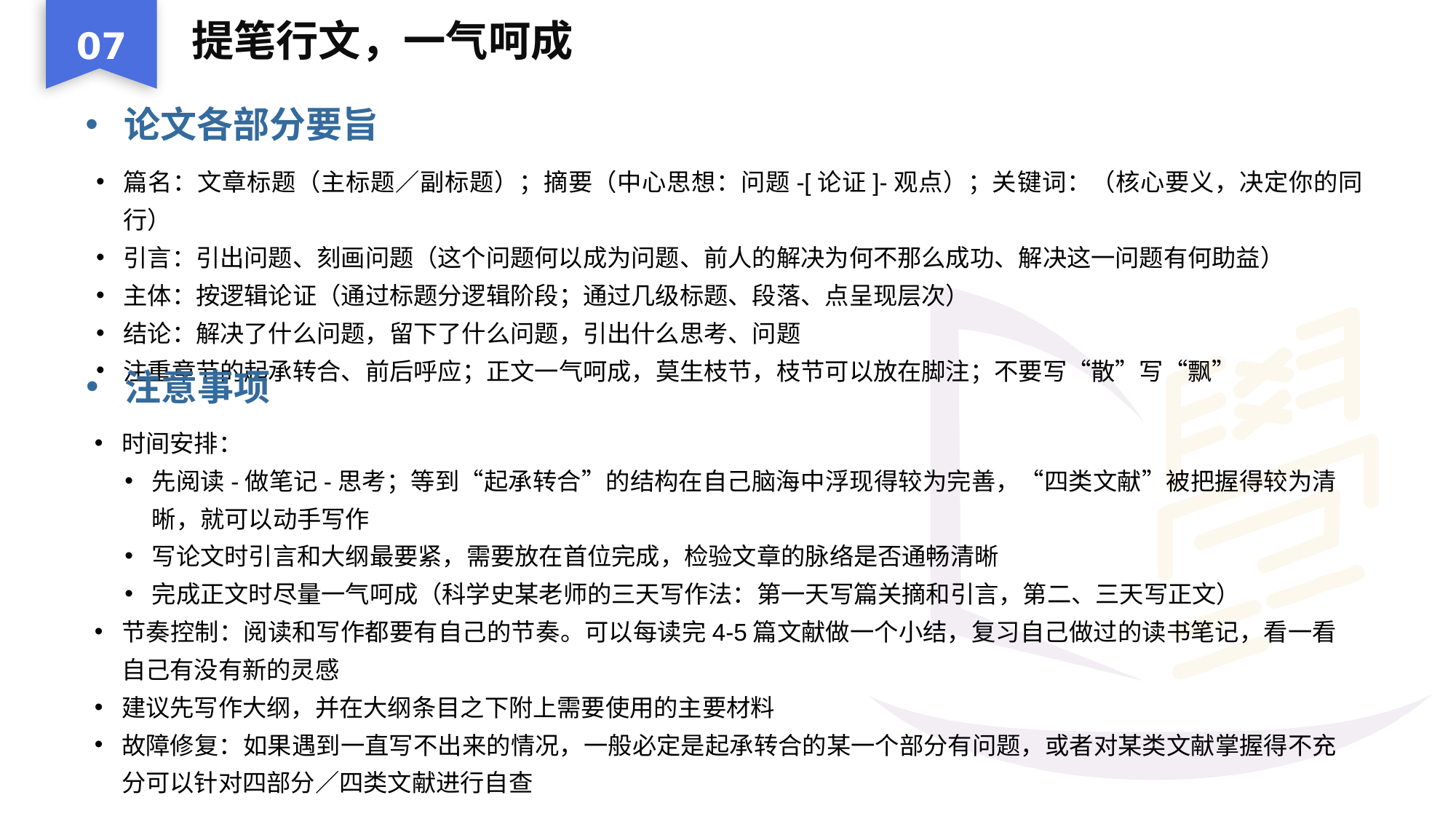

07
提笔行文，一气呵成
论文各部分要旨
篇名：文章标题（主标题／副标题）；摘要（中心思想：问题-[论证]-观点）；关键词：（核心要义，决定你的同行）
引言：引出问题、刻画问题（这个问题何以成为问题、前人的解决为何不那么成功、解决这一问题有何助益）
主体：按逻辑论证（通过标题分逻辑阶段；通过几级标题、段落、点呈现层次）
结论：解决了什么问题，留下了什么问题，引出什么思考、问题
注重章节的起承转合、前后呼应；正文一气呵成，莫生枝节，枝节可以放在脚注；不要写“散”写“飘”
注意事项
时间安排：
先阅读-做笔记-思考；等到“起承转合”的结构在自己脑海中浮现得较为完善，“四类文献”被把握得较为清晰，就可以动手写作
写论文时引言和大纲最要紧，需要放在首位完成，检验文章的脉络是否通畅清晰
完成正文时尽量一气呵成（科学史某老师的三天写作法：第一天写篇关摘和引言，第二、三天写正文）
节奏控制：阅读和写作都要有自己的节奏。可以每读完4-5篇文献做一个小结，复习自己做过的读书笔记，看一看自己有没有新的灵感
建议先写作大纲，并在大纲条目之下附上需要使用的主要材料
故障修复：如果遇到一直写不出来的情况，一般必定是起承转合的某一个部分有问题，或者对某类文献掌握得不充分可以针对四部分／四类文献进行自查